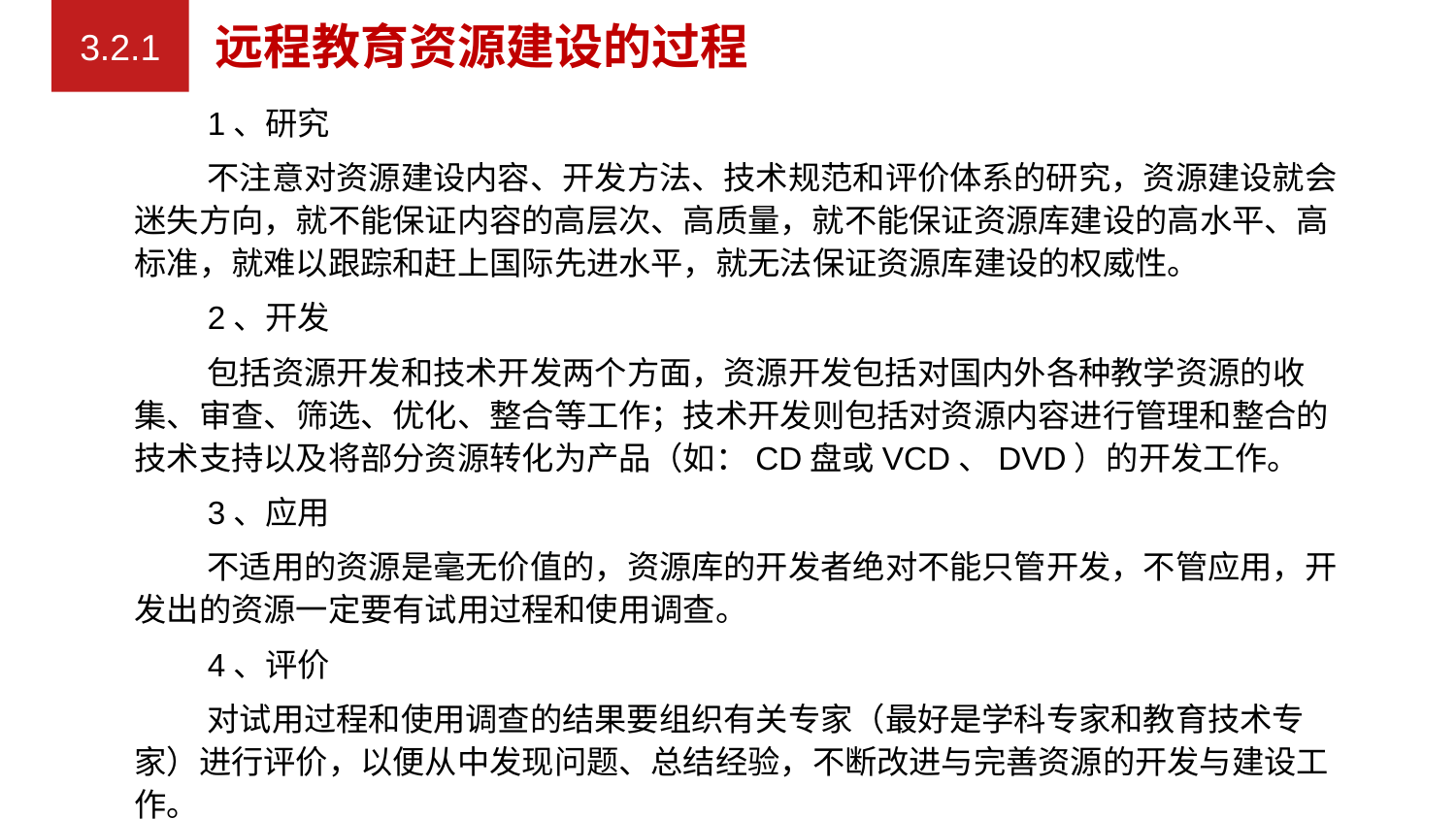

3.2.1
远程教育资源建设的过程
1、研究
不注意对资源建设内容、开发方法、技术规范和评价体系的研究，资源建设就会迷失方向，就不能保证内容的高层次、高质量，就不能保证资源库建设的高水平、高标准，就难以跟踪和赶上国际先进水平，就无法保证资源库建设的权威性。
2、开发
包括资源开发和技术开发两个方面，资源开发包括对国内外各种教学资源的收集、审查、筛选、优化、整合等工作；技术开发则包括对资源内容进行管理和整合的技术支持以及将部分资源转化为产品（如：CD盘或VCD、DVD）的开发工作。
3、应用
不适用的资源是毫无价值的，资源库的开发者绝对不能只管开发，不管应用，开发出的资源一定要有试用过程和使用调查。
4、评价
对试用过程和使用调查的结果要组织有关专家（最好是学科专家和教育技术专家）进行评价，以便从中发现问题、总结经验，不断改进与完善资源的开发与建设工作。